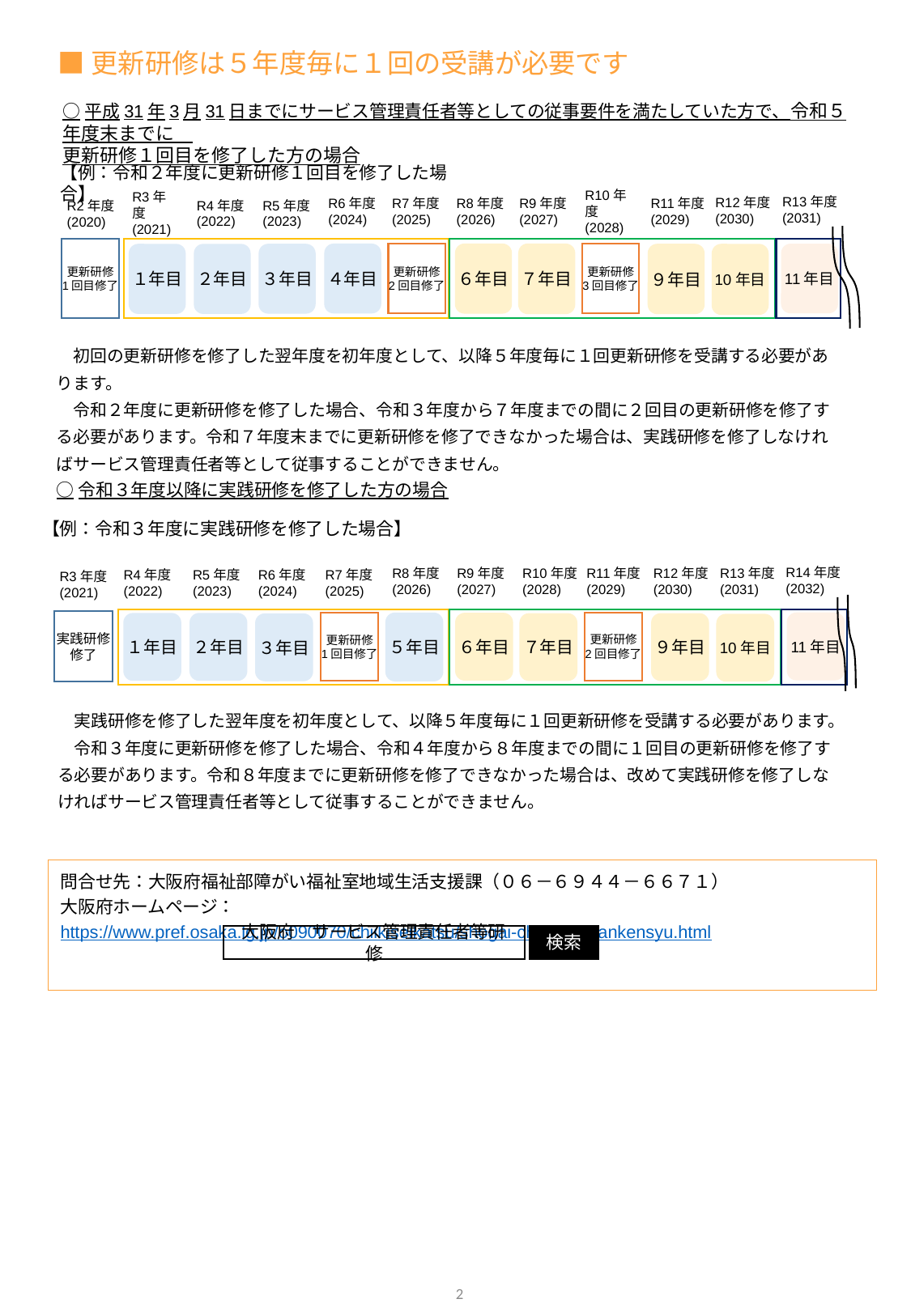

■更新研修は５年度毎に１回の受講が必要です
【例：令和２年度に更新研修１回目を修了した場合】
R12年度
(2030)
R7年度
(2025)
R8年度
(2026)
R9年度
(2027)
R10年度
(2028)
R11年度
(2029)
R6年度
(2024)
R3年度
(2021)
R4年度
(2022)
R5年度
(2023)
R2年度
(2020)
更新研修
1回目修了

７年目
更新研修
3回目修了
６年目
更新研修
2回目修了
４年目
11年目
１年目
２年目
３年目
９年目
10年目
　初回の更新研修を修了した翌年度を初年度として、以降５年度毎に１回更新研修を受講する必要があります。
　令和２年度に更新研修を修了した場合、令和３年度から７年度までの間に２回目の更新研修を修了する必要があります。令和７年度末までに更新研修を修了できなかった場合は、実践研修を修了しなければサービス管理責任者等として従事することができません。
【例：令和３年度に実践研修を修了した場合】
R14年度
(2032)
R9年度
(2027)
R10年度
(2028)
R11年度
(2029)
R12年度
(2030)
R13年度
(2031)
R8年度
(2026)
R4年度
(2022)
R5年度
(2023)
R6年度
(2024)
R7年度
(2025)
R3年度
(2021)

実践研修
修了
11年目
更新研修
2回目修了
５年目
６年目
１年目
２年目
更新研修
1回目修了
７年目
９年目
３年目
10年目
　実践研修を修了した翌年度を初年度として、以降５年度毎に１回更新研修を受講する必要があります。
　令和３年度に更新研修を修了した場合、令和４年度から８年度までの間に１回目の更新研修を修了する必要があります。令和８年度までに更新研修を修了できなかった場合は、改めて実践研修を修了しなければサービス管理責任者等として従事することができません。
R13年度
(2031)
○平成31年3月31日までにサービス管理責任者等としての従事要件を満たしていた方で、令和５年度末までに
更新研修１回目を修了した方の場合
○令和３年度以降に実践研修を修了した方の場合
問合せ先：大阪府福祉部障がい福祉室地域生活支援課（０６－６９４４－６６７１）
大阪府ホームページ：https://www.pref.osaka.lg.jp/o090070/chiikiseikatsu/shogai-chiki/sabikankensyu.html

大阪府　サービス管理責任者等研修
検索
2